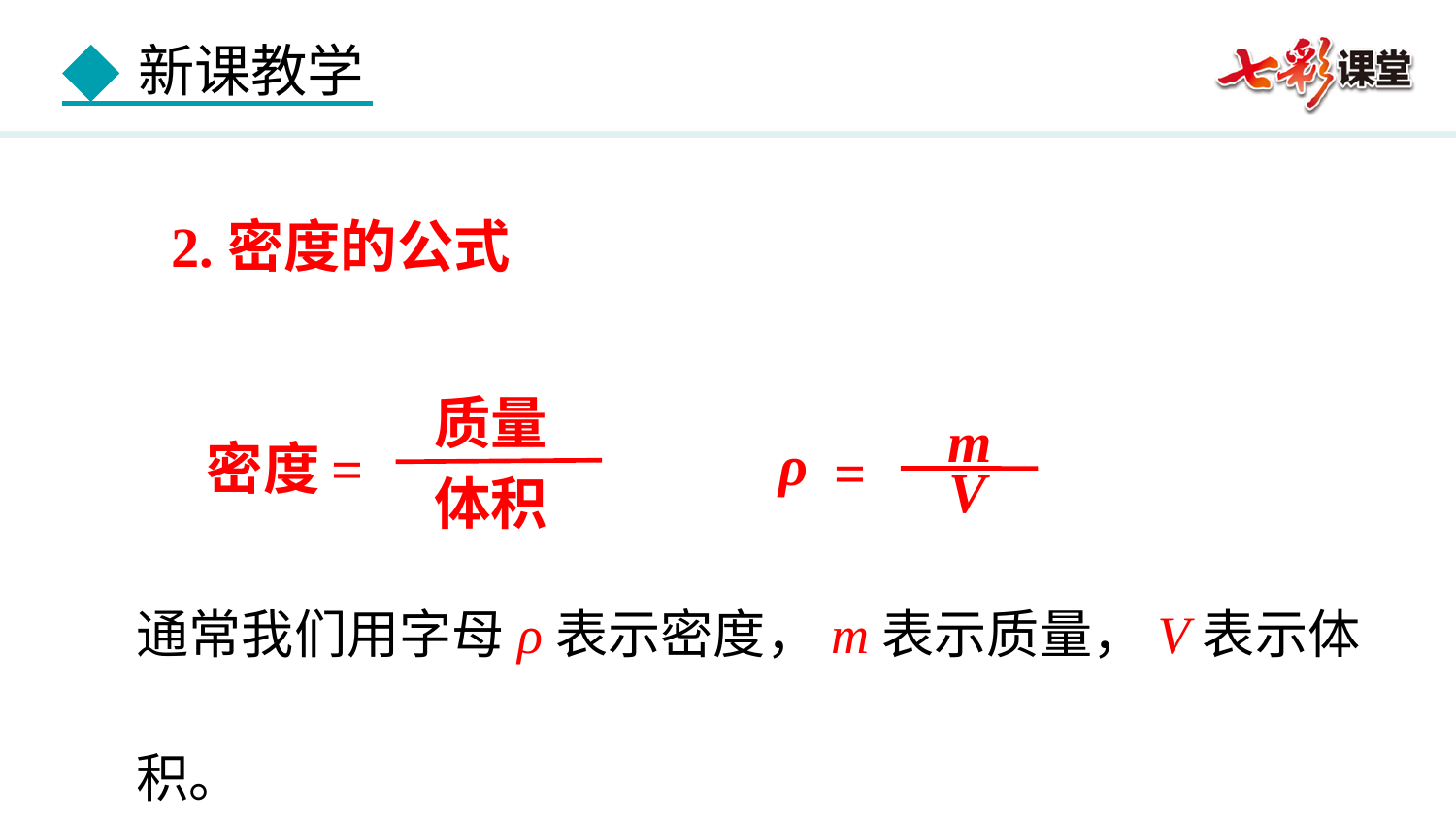

2.密度的公式
质量
密度
=

体积
m
ρ
=
V

通常我们用字母ρ表示密度，m表示质量，V表示体积。